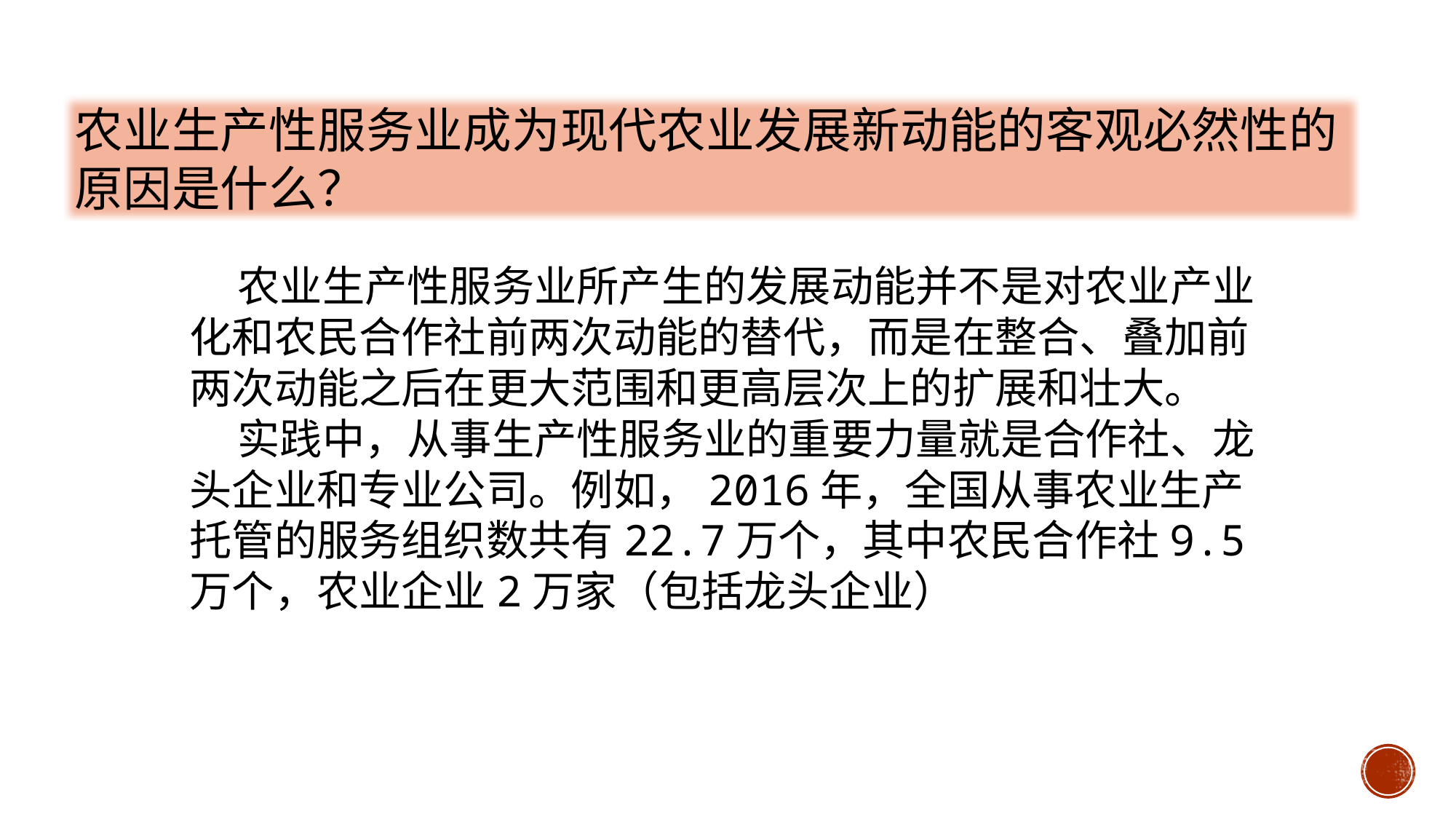

农业生产性服务业成为现代农业发展新动能的客观必然性的原因是什么？
    农业生产性服务业所产生的发展动能并不是对农业产业化和农民合作社前两次动能的替代，而是在整合、叠加前两次动能之后在更大范围和更高层次上的扩展和壮大。
    实践中，从事生产性服务业的重要力量就是合作社、龙头企业和专业公司。例如，2016年，全国从事农业生产托管的服务组织数共有22.7万个，其中农民合作社9.5万个，农业企业2万家（包括龙头企业）